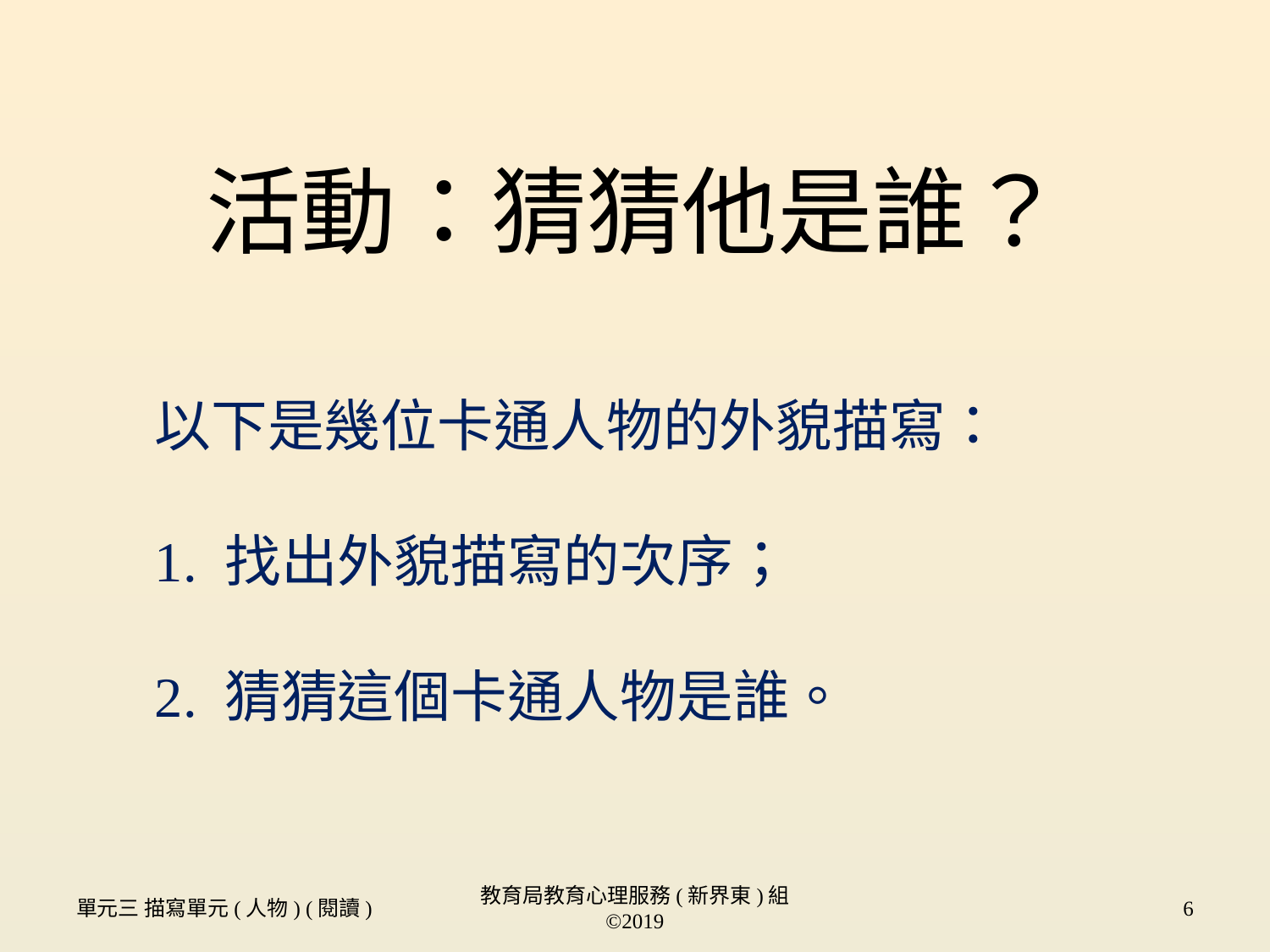

# 活動：猜猜他是誰？
以下是幾位卡通人物的外貌描寫：
1. 找出外貌描寫的次序；
2. 猜猜這個卡通人物是誰。
單元三 描寫單元(人物) (閱讀)
教育局教育心理服務(新界東)組 ©2019
6